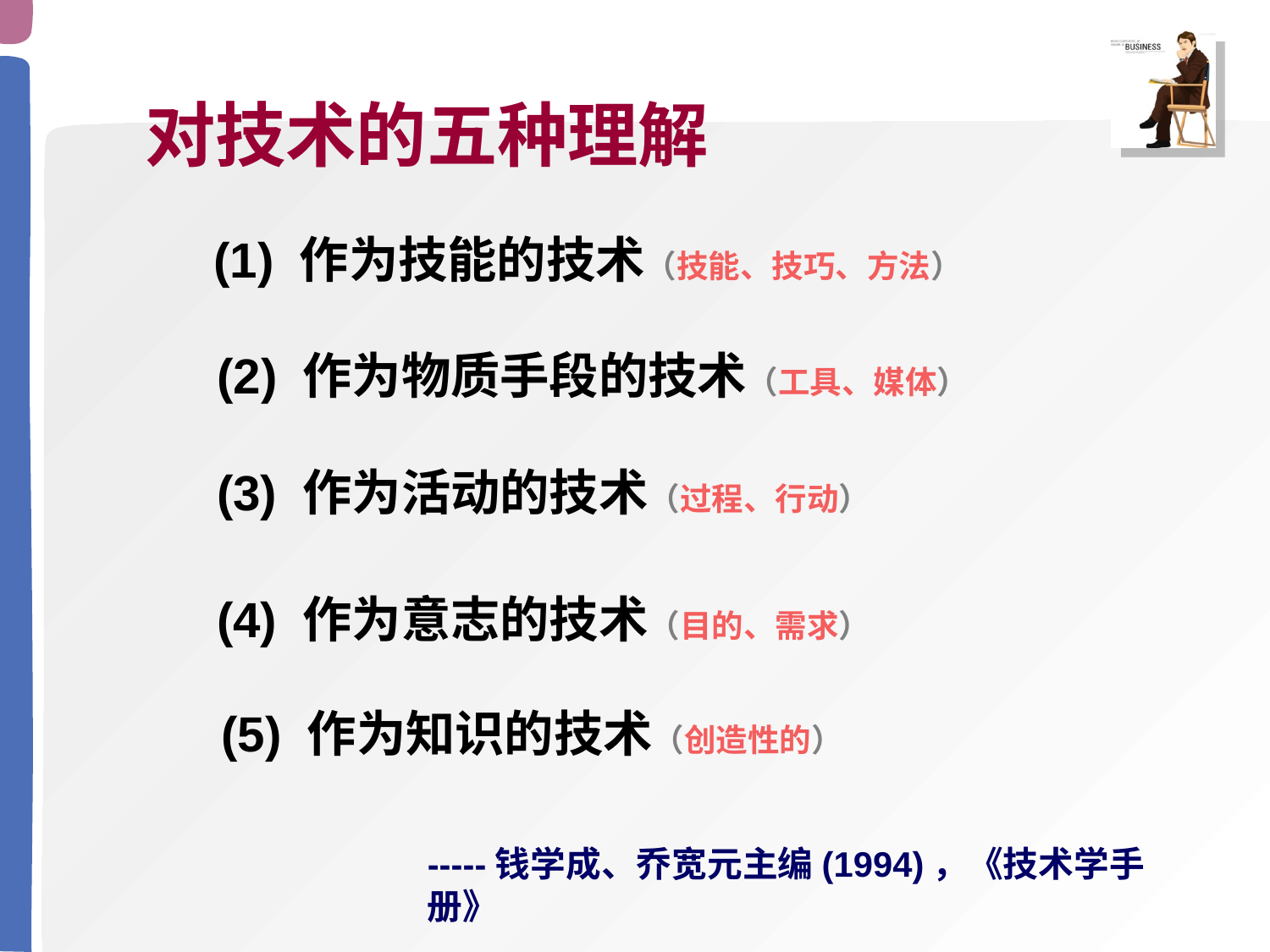

对技术的五种理解
(1) 作为技能的技术（技能、技巧、方法）
 (2) 作为物质手段的技术（工具、媒体）
 (3) 作为活动的技术（过程、行动）
 (4) 作为意志的技术（目的、需求）
 (5) 作为知识的技术（创造性的）
-----钱学成、乔宽元主编(1994)，《技术学手册》